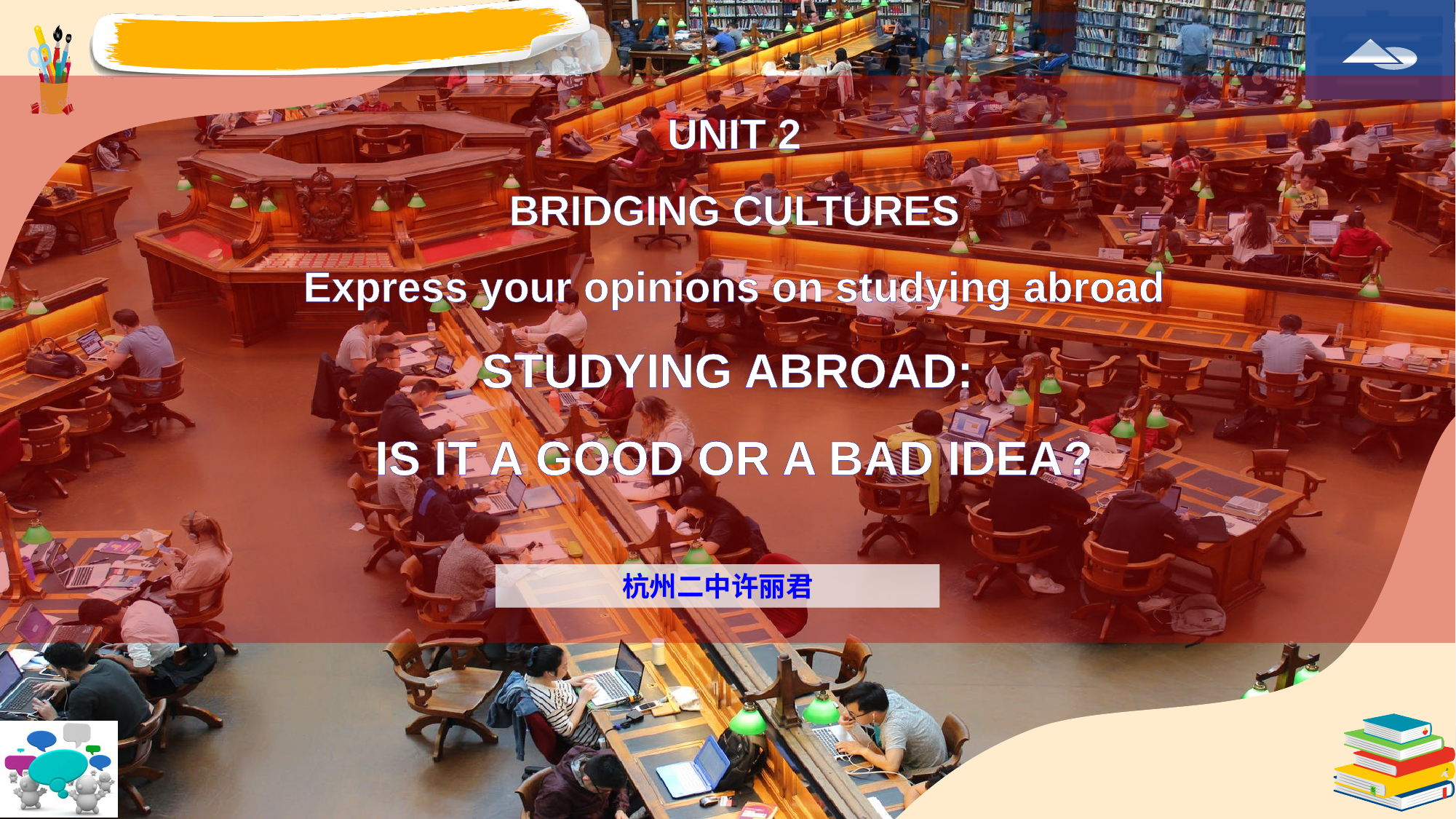

UNIT 2
BRIDGING CULTURES
Express your opinions on studying abroad
STUDYING ABROAD:
IS IT A GOOD OR A BAD IDEA?

杭州二中许丽君